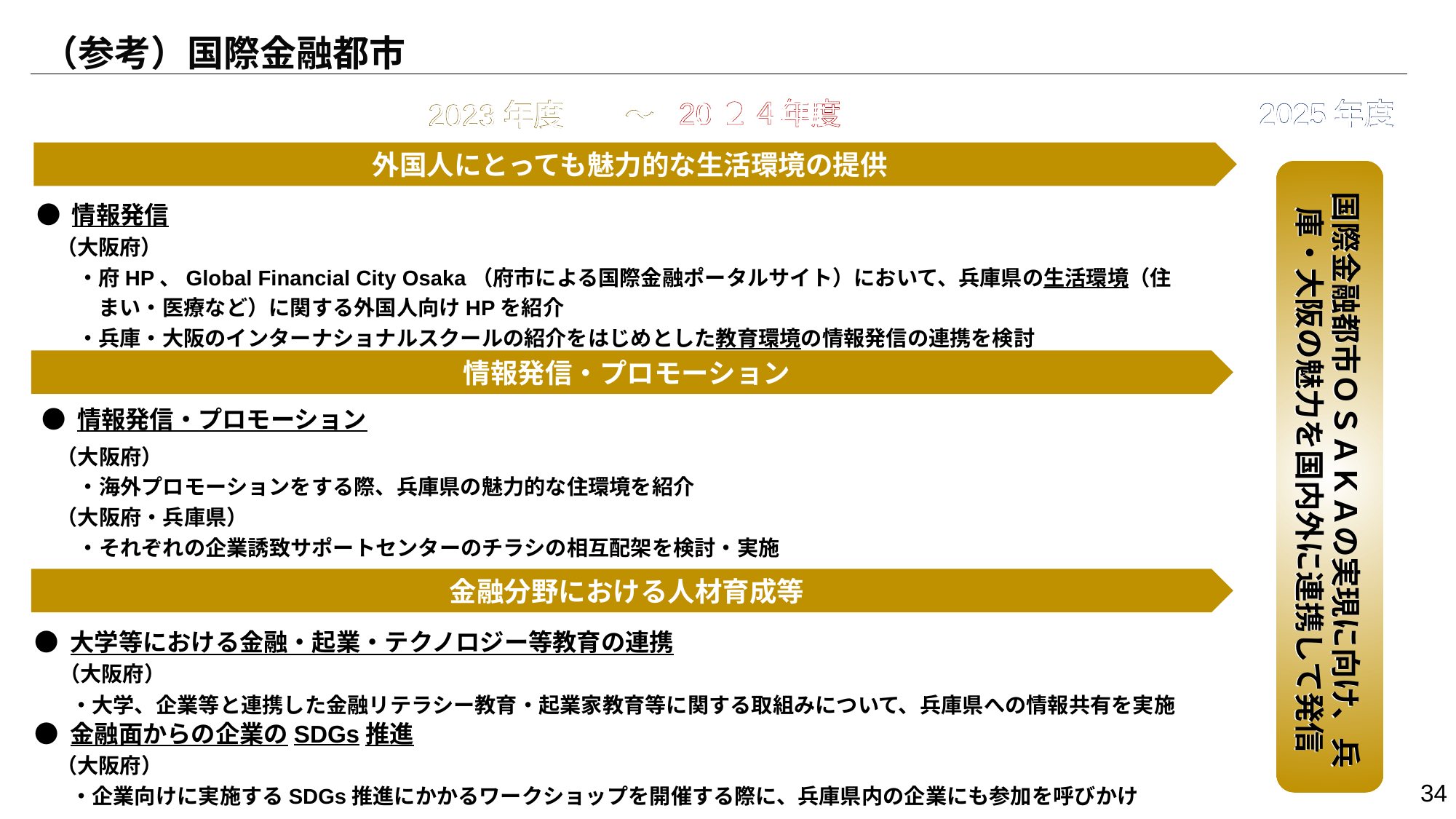

# （参考）国際金融都市

20２４年度
2024年度
2025年度
2025年度
2023年度　　～
2023年度　　～
外国人にとっても魅力的な生活環境の提供
国際金融都市ＯＳＡＫＡの実現に向け、兵庫・大阪の魅力を国内外に連携して発信
国際金融都市ＯＳＡＫＡの実現に向け、兵庫・大阪の魅力を国内外に連携して発信
● 情報発信
（大阪府）
　・府HP、Global Financial City Osaka（府市による国際金融ポータルサイト）において、兵庫県の生活環境（住
　　まい・医療など）に関する外国人向けHPを紹介
　・兵庫・大阪のインターナショナルスクールの紹介をはじめとした教育環境の情報発信の連携を検討

情報発信・プロモーション
● 情報発信・プロモーション

（大阪府）
　・海外プロモーションをする際、兵庫県の魅力的な住環境を紹介
（大阪府・兵庫県）
　・それぞれの企業誘致サポートセンターのチラシの相互配架を検討・実施
金融分野における人材育成等
● 大学等における金融・起業・テクノロジー等教育の連携
　（大阪府）
　   ・大学、企業等と連携した金融リテラシー教育・起業家教育等に関する取組みについて、兵庫県への情報共有を実施
● 金融面からの企業のSDGs推進
　（大阪府）
　   ・企業向けに実施するSDGs推進にかかるワークショップを開催する際に、兵庫県内の企業にも参加を呼びかけ

34